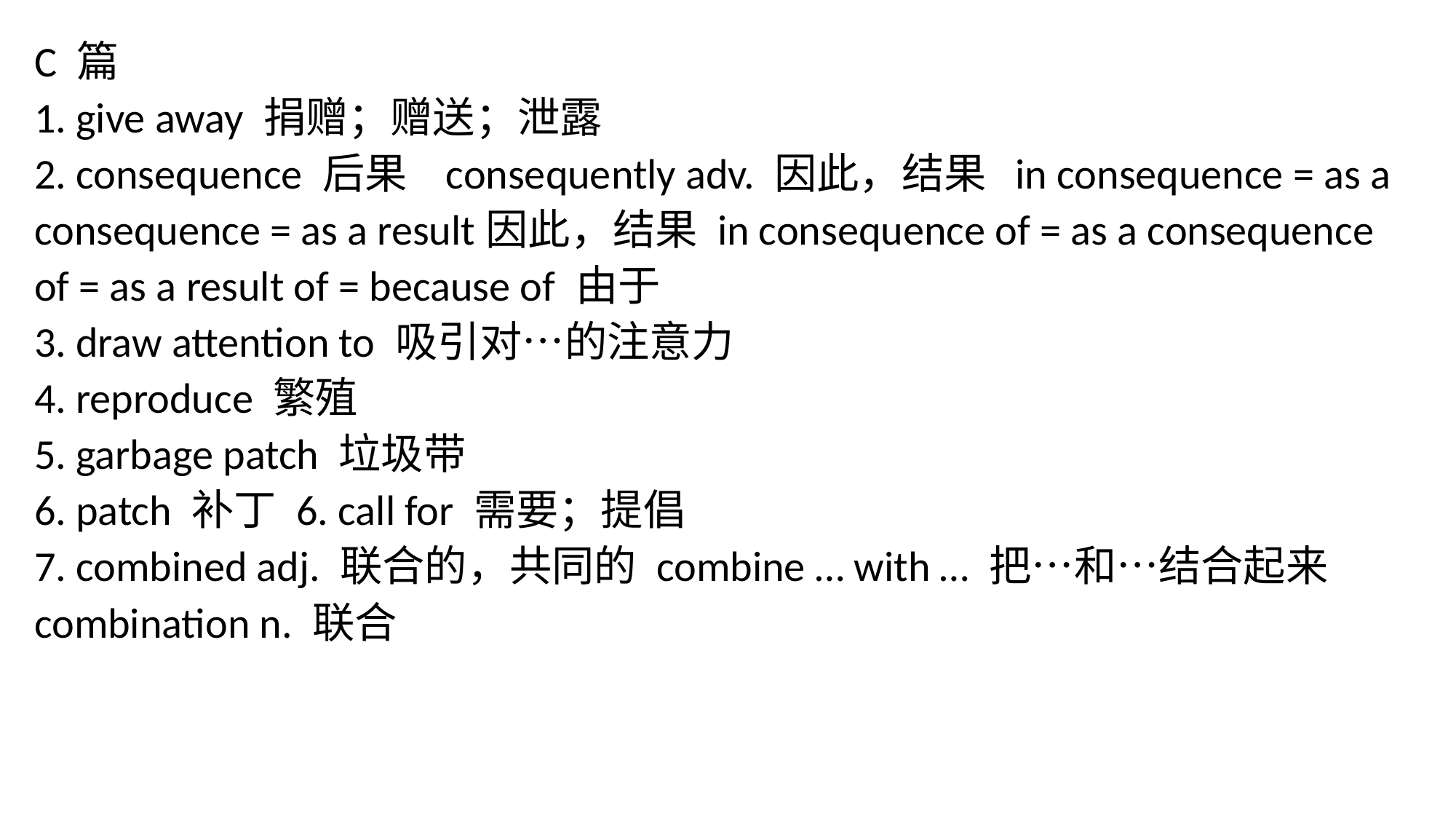

C 篇
1. give away 捐赠；赠送；泄露
2. consequence 后果   consequently adv. 因此，结果  in consequence = as a consequence = as a result因此，结果 in consequence of = as a consequence of = as a result of = because of 由于
3. draw attention to 吸引对…的注意力
4. reproduce 繁殖
5. garbage patch 垃圾带
6. patch 补丁 6. call for 需要；提倡
7. combined adj. 联合的，共同的 combine … with … 把…和…结合起来 combination n. 联合